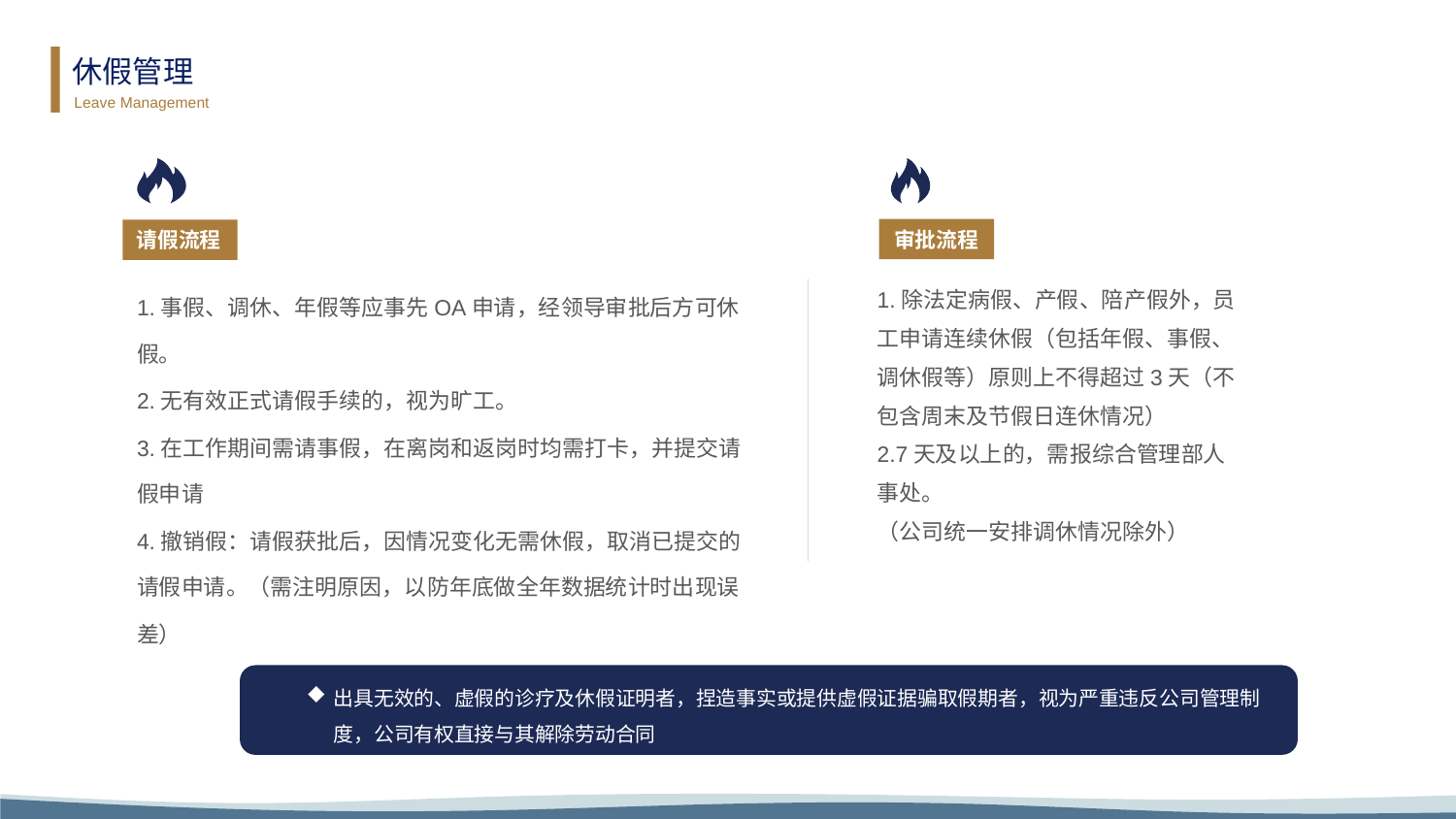

休假管理

Leave Management

请假流程
1.事假、调休、年假等应事先OA申请，经领导审批后方可休假。
2.无有效正式请假手续的，视为旷工。
3.在工作期间需请事假，在离岗和返岗时均需打卡，并提交请假申请
4.撤销假：请假获批后，因情况变化无需休假，取消已提交的请假申请。（需注明原因，以防年底做全年数据统计时出现误差）

审批流程
1.除法定病假、产假、陪产假外，员工申请连续休假（包括年假、事假、调休假等）原则上不得超过3天（不包含周末及节假日连休情况）
2.7天及以上的，需报综合管理部人事处。
（公司统一安排调休情况除外）

出具无效的、虚假的诊疗及休假证明者，捏造事实或提供虚假证据骗取假期者，视为严重违反公司管理制度，公司有权直接与其解除劳动合同